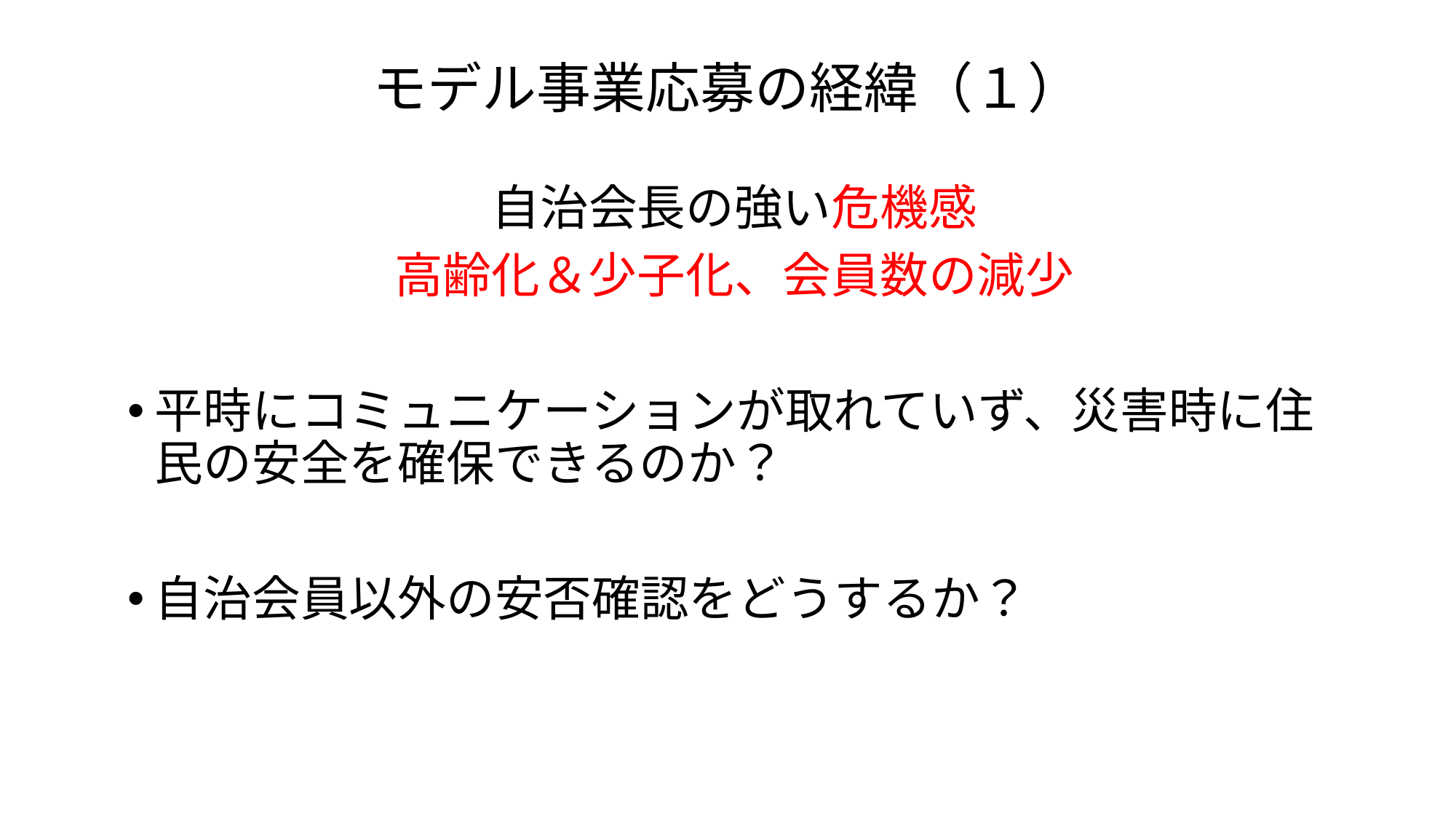

# モデル事業応募の経緯（１）
自治会長の強い危機感
高齢化＆少子化、会員数の減少

平時にコミュニケーションが取れていず、災害時に住民の安全を確保できるのか？

自治会員以外の安否確認をどうするか？